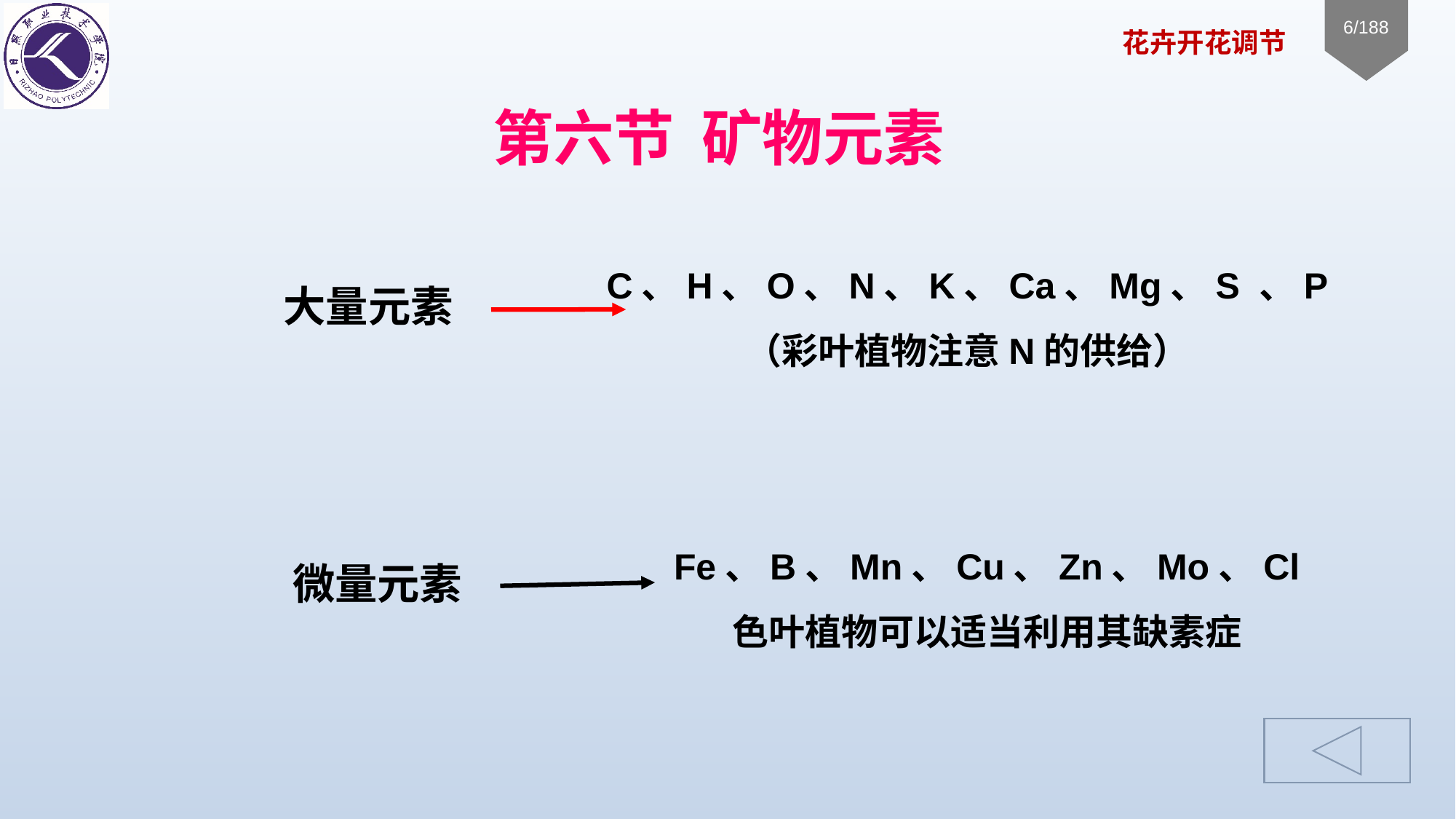

# 第六节  矿物元素
C、H、O、N、K、Ca、Mg、S 、P
（彩叶植物注意N的供给）
大量元素

Fe、B、Mn、Cu、Zn、Mo、Cl
色叶植物可以适当利用其缺素症
微量元素